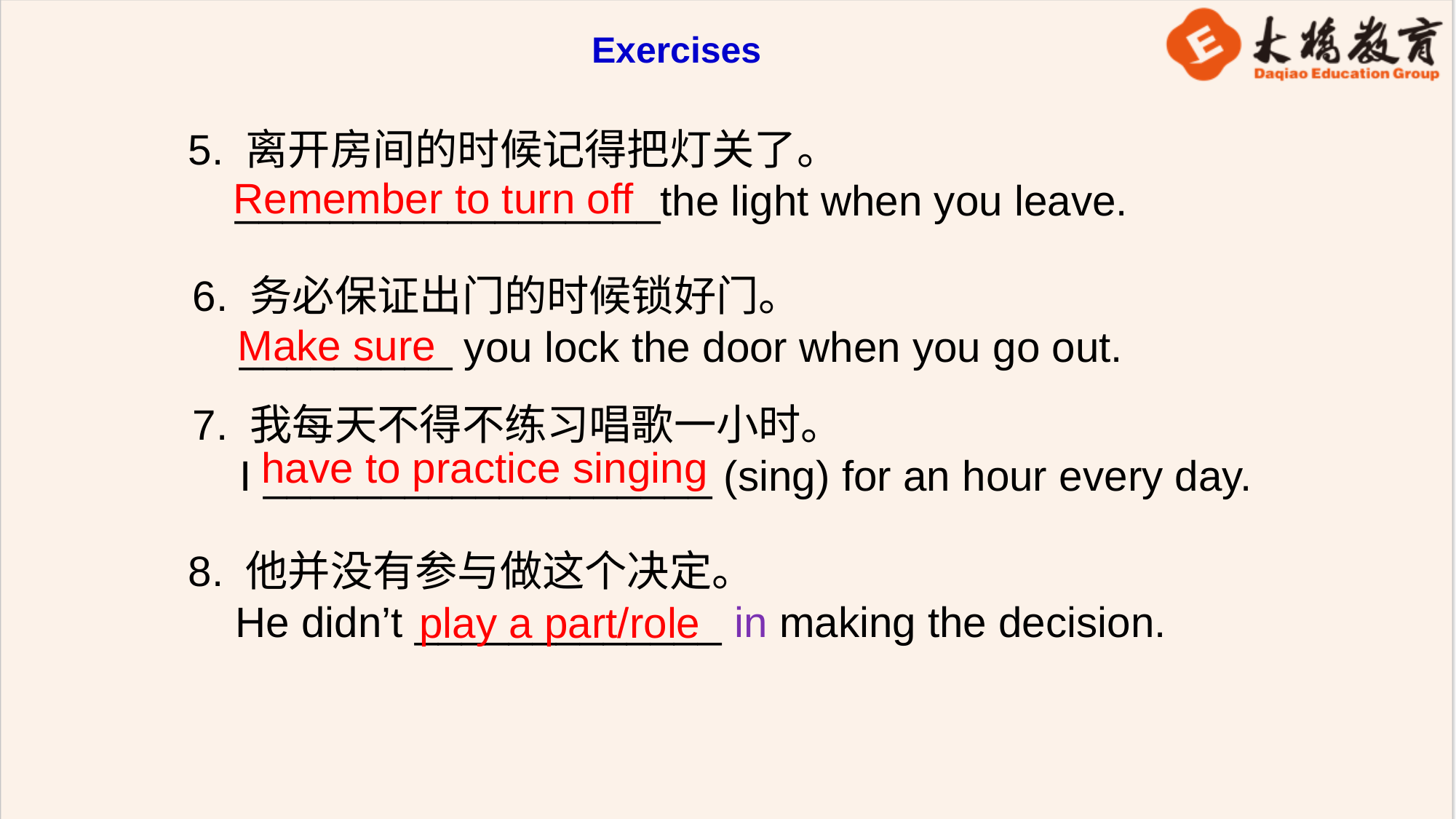

Exercises
5. 离开房间的时候记得把灯关了。
    __________________the light when you leave.
Remember to turn off
6. 务必保证出门的时候锁好门。
    _________ you lock the door when you go out.
Make sure
7. 我每天不得不练习唱歌一小时。
    I ___________________ (sing) for an hour every day.
have to practice singing
8. 他并没有参与做这个决定。
    He didn’t _____________ in making the decision.
play a part/role